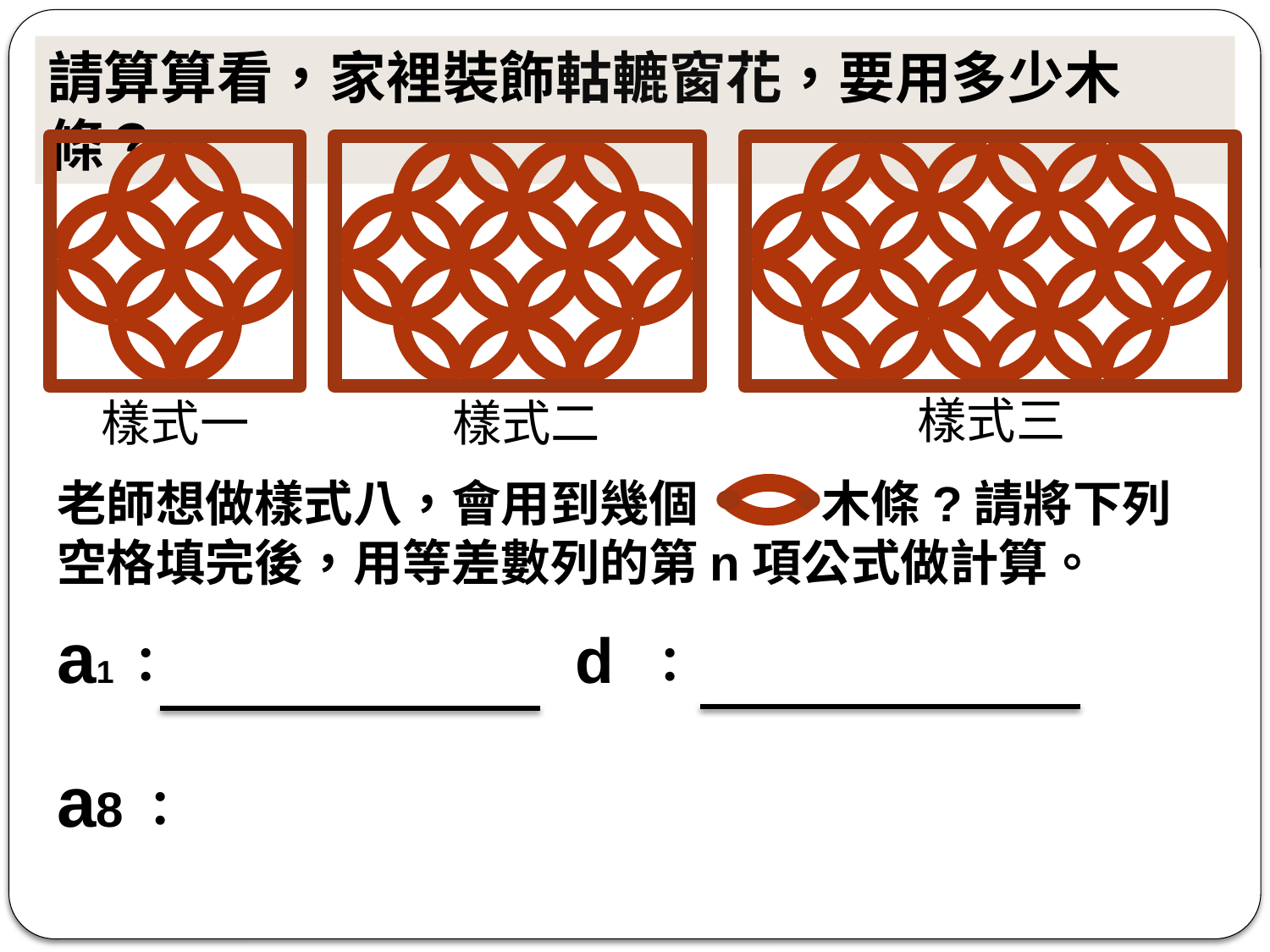

請算算看，家裡裝飾軲轆窗花，要用多少木條？

樣式三
樣式一
樣式二

老師想做樣式八，會用到幾個           木條?請將下列空格填完後，用等差數列的第n項公式做計算。

a1：                                   d  ：

a8：